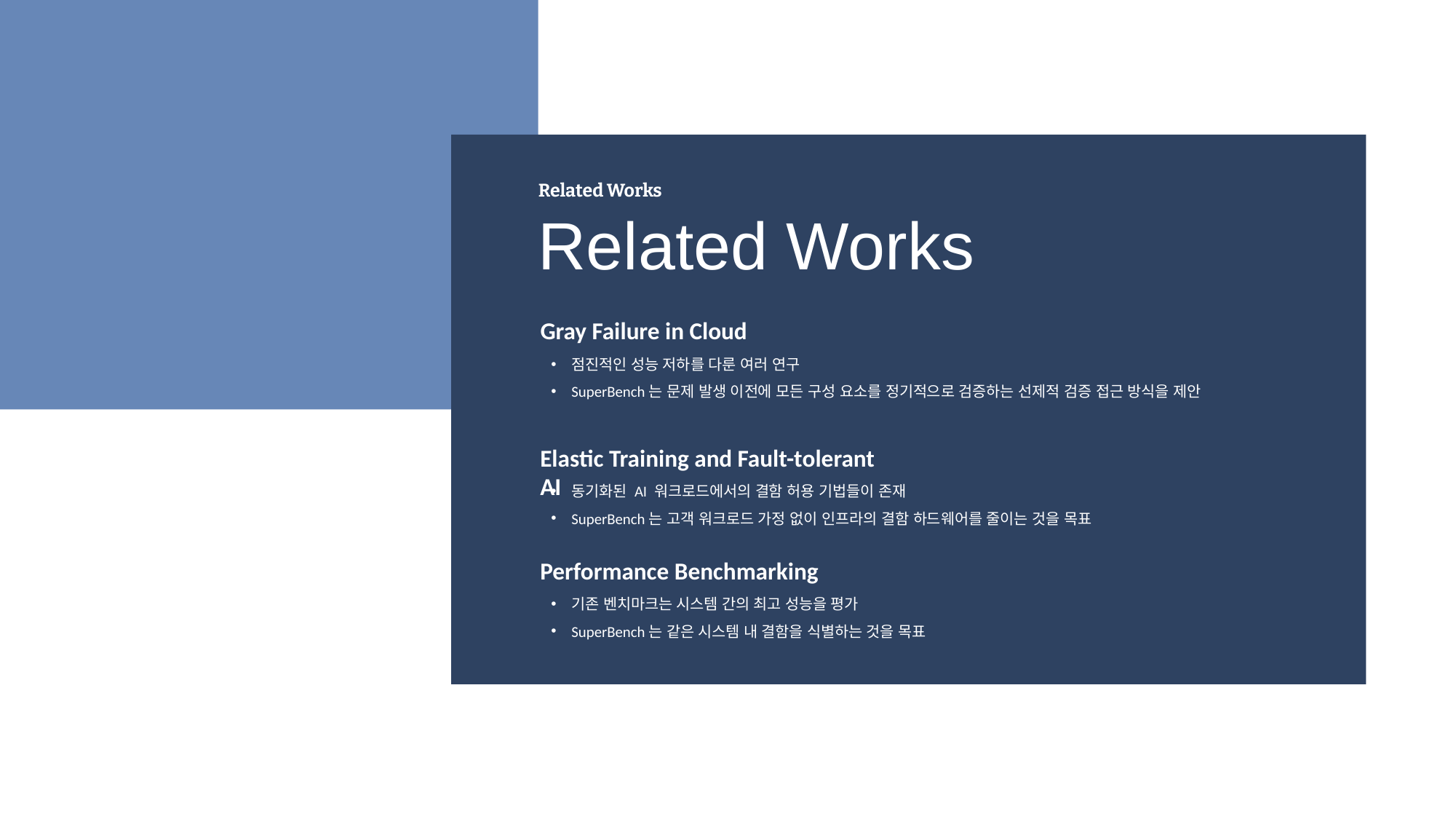

Related Works
Related Works
Gray Failure in Cloud
점진적인 성능 저하를 다룬 여러 연구
SuperBench는 문제 발생 이전에 모든 구성 요소를 정기적으로 검증하는 선제적 검증 접근 방식을 제안
Elastic Training and Fault-tolerant AI
동기화된 AI 워크로드에서의 결함 허용 기법들이 존재
SuperBench는 고객 워크로드 가정 없이 인프라의 결함 하드웨어를 줄이는 것을 목표
Performance Benchmarking
기존 벤치마크는 시스템 간의 최고 성능을 평가
SuperBench는 같은 시스템 내 결함을 식별하는 것을 목표